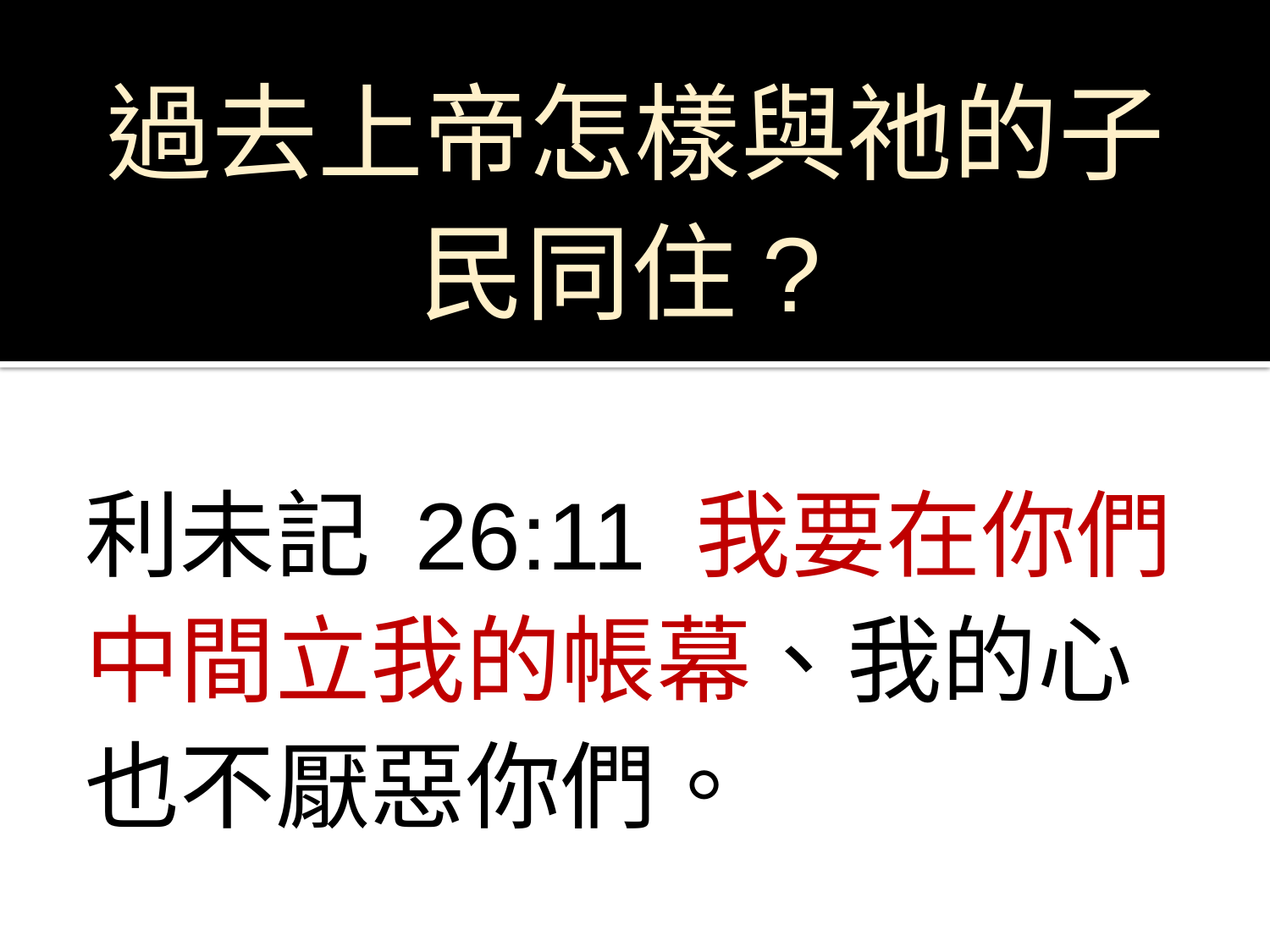

# 過去上帝怎樣與祂的子民同住?
利未記 26:11 我要在你們中間立我的帳幕、我的心也不厭惡你們。